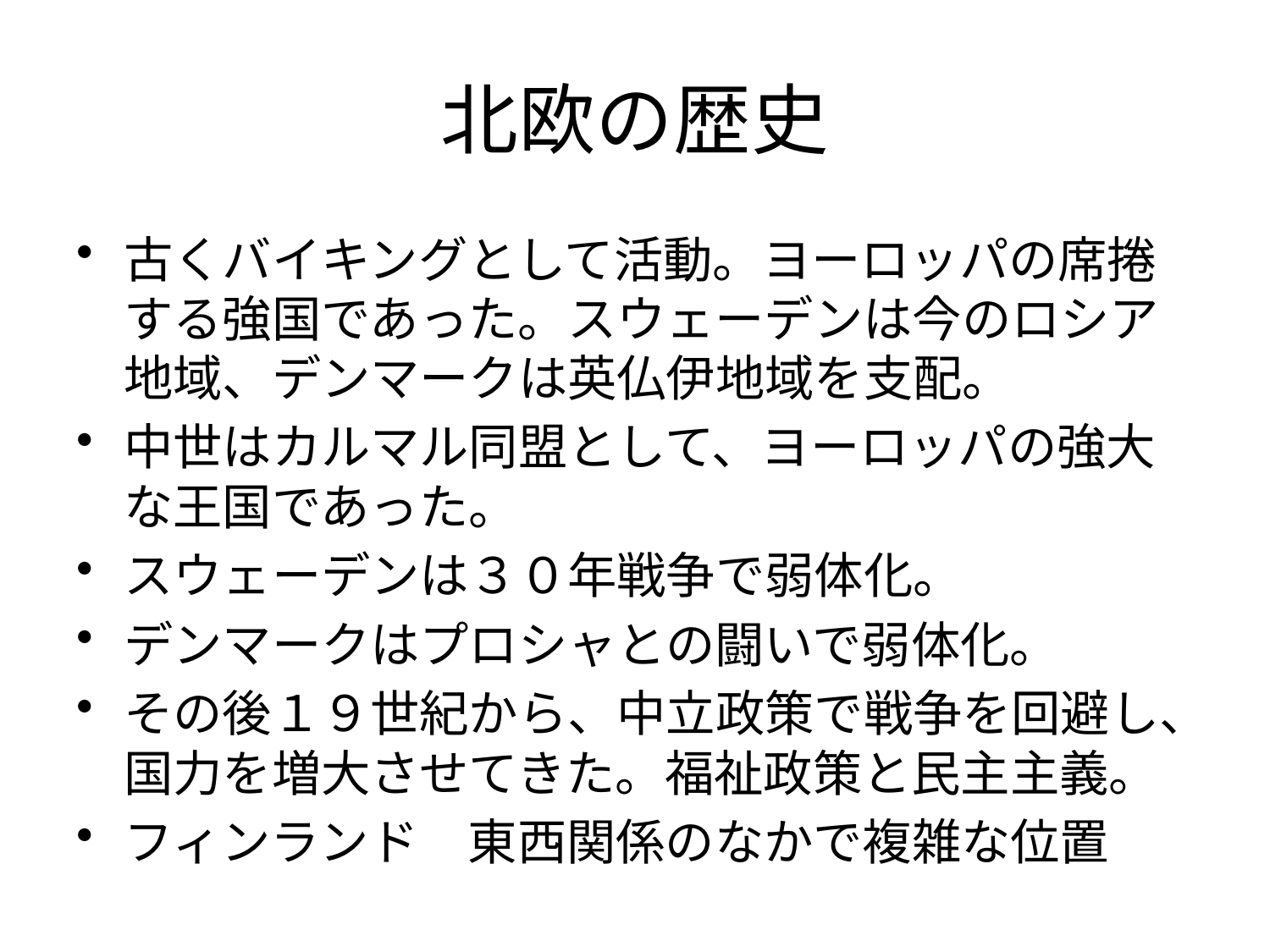

# 北欧の歴史
古くバイキングとして活動。ヨーロッパの席捲する強国であった。スウェーデンは今のロシア地域、デンマークは英仏伊地域を支配。
中世はカルマル同盟として、ヨーロッパの強大な王国であった。
スウェーデンは３０年戦争で弱体化。
デンマークはプロシャとの闘いで弱体化。
その後１９世紀から、中立政策で戦争を回避し、国力を増大させてきた。福祉政策と民主主義。
フィンランド　東西関係のなかで複雑な位置